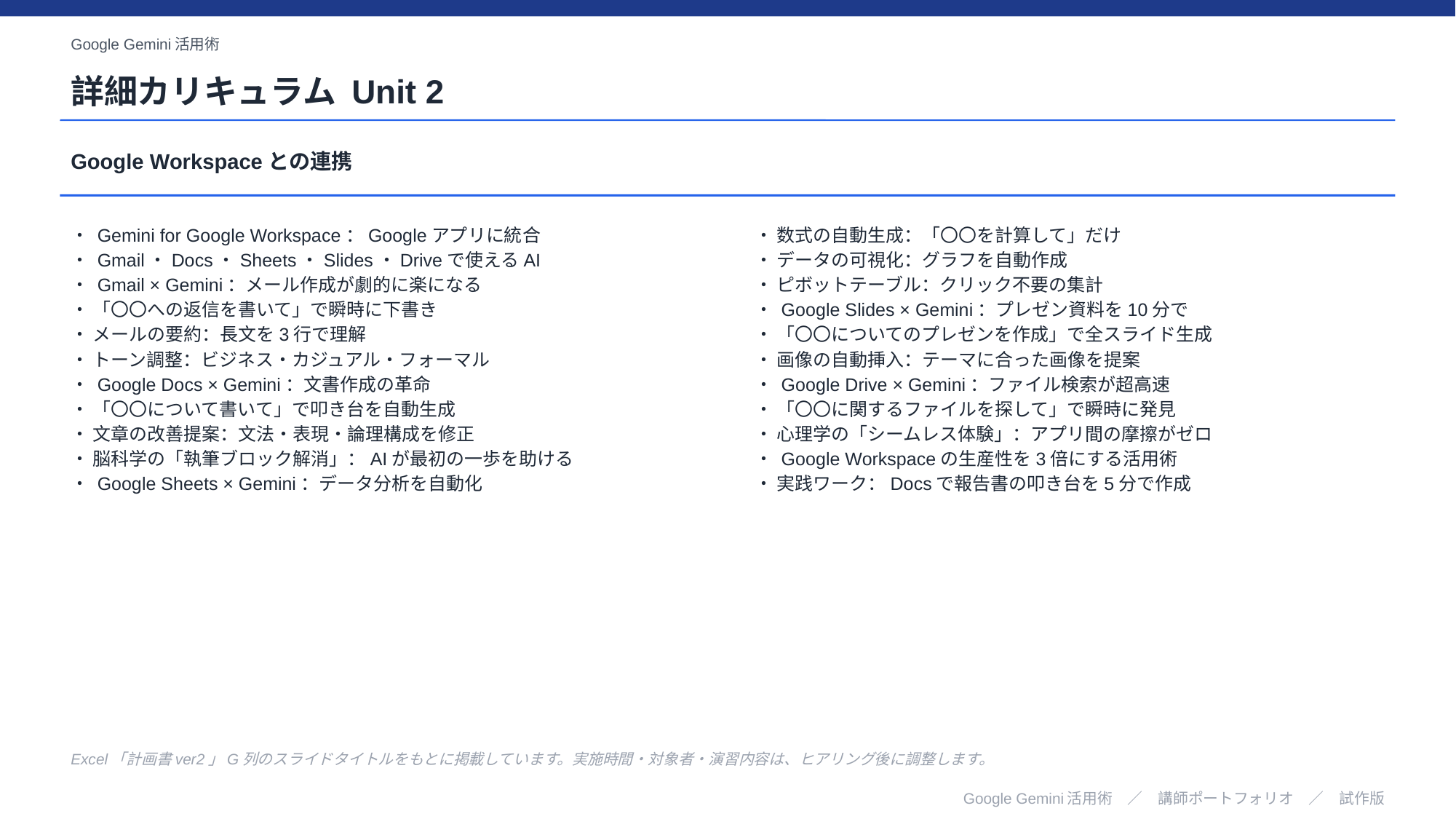

Google Gemini活用術
詳細カリキュラム Unit 2

Google Workspaceとの連携

・ Gemini for Google Workspace：Googleアプリに統合
・ Gmail・Docs・Sheets・Slides・Driveで使えるAI
・ Gmail × Gemini：メール作成が劇的に楽になる
・ 「〇〇への返信を書いて」で瞬時に下書き
・ メールの要約：長文を3行で理解
・ トーン調整：ビジネス・カジュアル・フォーマル
・ Google Docs × Gemini：文書作成の革命
・ 「〇〇について書いて」で叩き台を自動生成
・ 文章の改善提案：文法・表現・論理構成を修正
・ 脳科学の「執筆ブロック解消」：AIが最初の一歩を助ける
・ Google Sheets × Gemini：データ分析を自動化
・ 数式の自動生成：「〇〇を計算して」だけ
・ データの可視化：グラフを自動作成
・ ピボットテーブル：クリック不要の集計
・ Google Slides × Gemini：プレゼン資料を10分で
・ 「〇〇についてのプレゼンを作成」で全スライド生成
・ 画像の自動挿入：テーマに合った画像を提案
・ Google Drive × Gemini：ファイル検索が超高速
・ 「〇〇に関するファイルを探して」で瞬時に発見
・ 心理学の「シームレス体験」：アプリ間の摩擦がゼロ
・ Google Workspaceの生産性を3倍にする活用術
・ 実践ワーク：Docsで報告書の叩き台を5分で作成
Excel「計画書ver2」G列のスライドタイトルをもとに掲載しています。実施時間・対象者・演習内容は、ヒアリング後に調整します。
Google Gemini活用術　／　講師ポートフォリオ　／　試作版